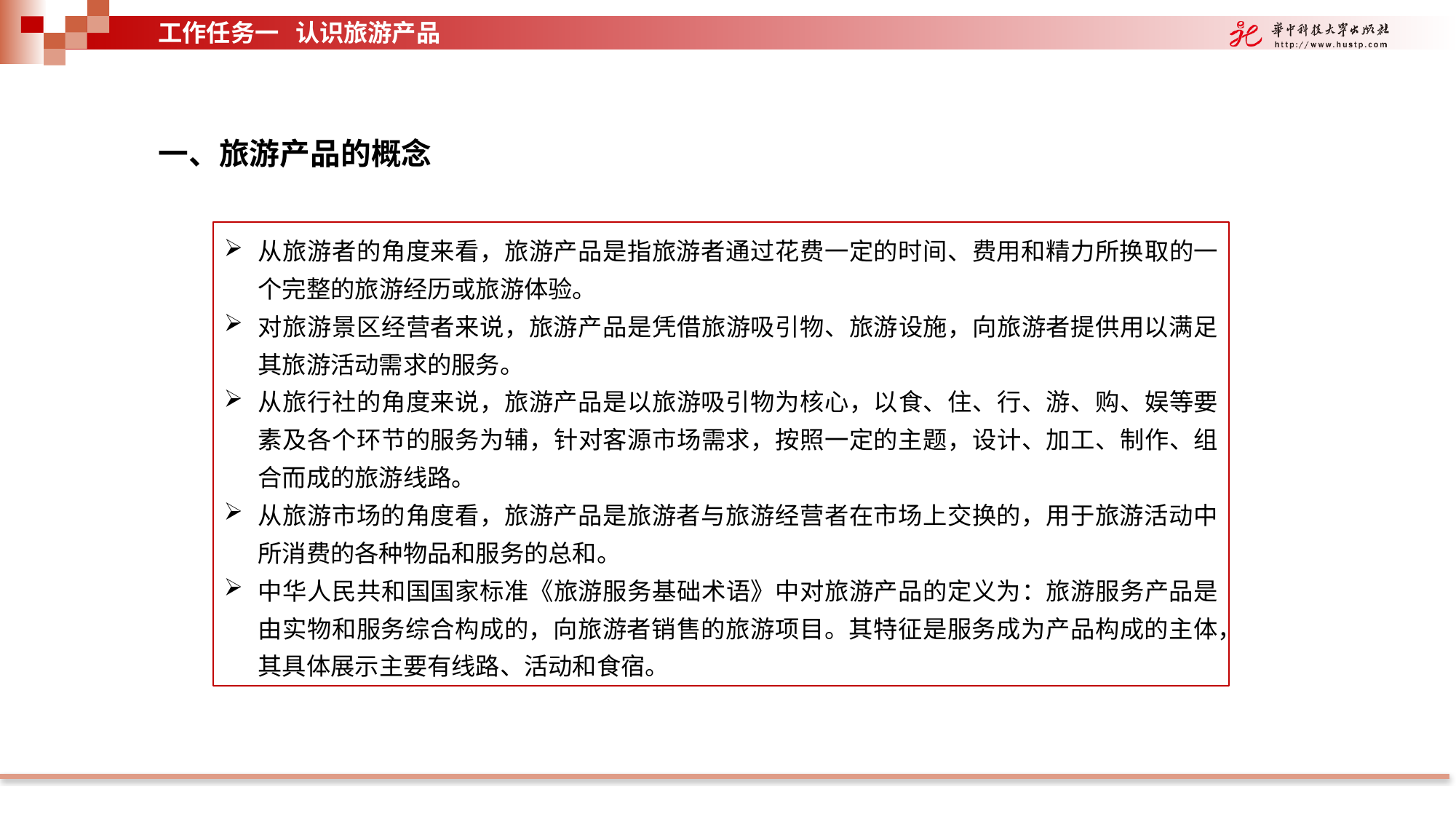

工作任务一   认识旅游产品
一、旅游产品的概念
从旅游者的角度来看，旅游产品是指旅游者通过花费一定的时间、费用和精力所换取的一个完整的旅游经历或旅游体验。
对旅游景区经营者来说，旅游产品是凭借旅游吸引物、旅游设施，向旅游者提供用以满足其旅游活动需求的服务。
从旅行社的角度来说，旅游产品是以旅游吸引物为核心，以食、住、行、游、购、娱等要素及各个环节的服务为辅，针对客源市场需求，按照一定的主题，设计、加工、制作、组合而成的旅游线路。
从旅游市场的角度看，旅游产品是旅游者与旅游经营者在市场上交换的，用于旅游活动中所消费的各种物品和服务的总和。
中华人民共和国国家标准《旅游服务基础术语》中对旅游产品的定义为：旅游服务产品是由实物和服务综合构成的，向旅游者销售的旅游项目。其特征是服务成为产品构成的主体，其具体展示主要有线路、活动和食宿。